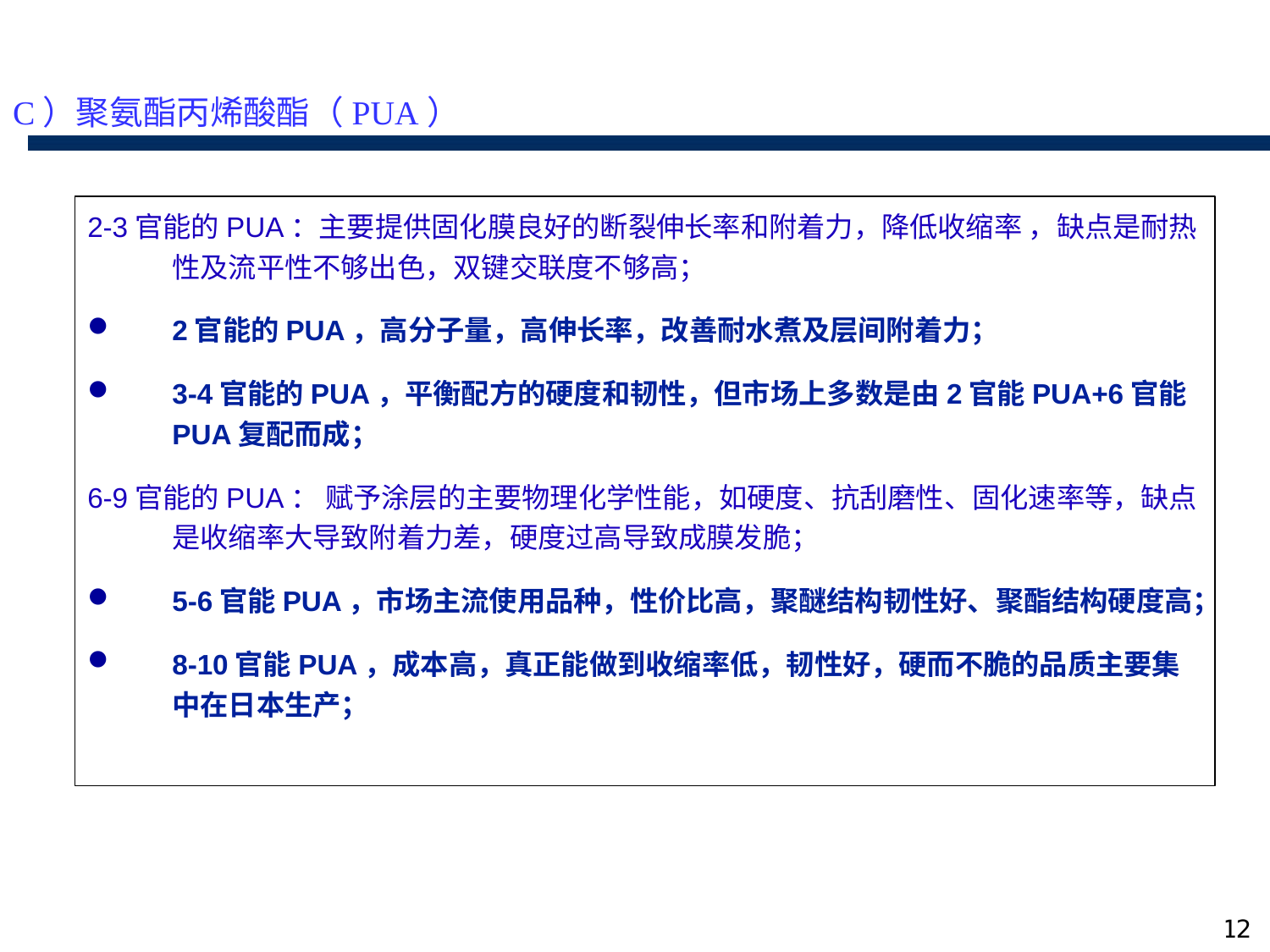

C）聚氨酯丙烯酸酯（PUA）
2-3官能的PUA：主要提供固化膜良好的断裂伸长率和附着力，降低收缩率 ，缺点是耐热性及流平性不够出色，双键交联度不够高；
2官能的PUA，高分子量，高伸长率，改善耐水煮及层间附着力；
3-4官能的PUA，平衡配方的硬度和韧性，但市场上多数是由2官能PUA+6官能PUA复配而成；
6-9官能的PUA： 赋予涂层的主要物理化学性能，如硬度、抗刮磨性、固化速率等，缺点是收缩率大导致附着力差，硬度过高导致成膜发脆；
5-6官能PUA，市场主流使用品种，性价比高，聚醚结构韧性好、聚酯结构硬度高；
8-10官能PUA，成本高，真正能做到收缩率低，韧性好，硬而不脆的品质主要集中在日本生产；